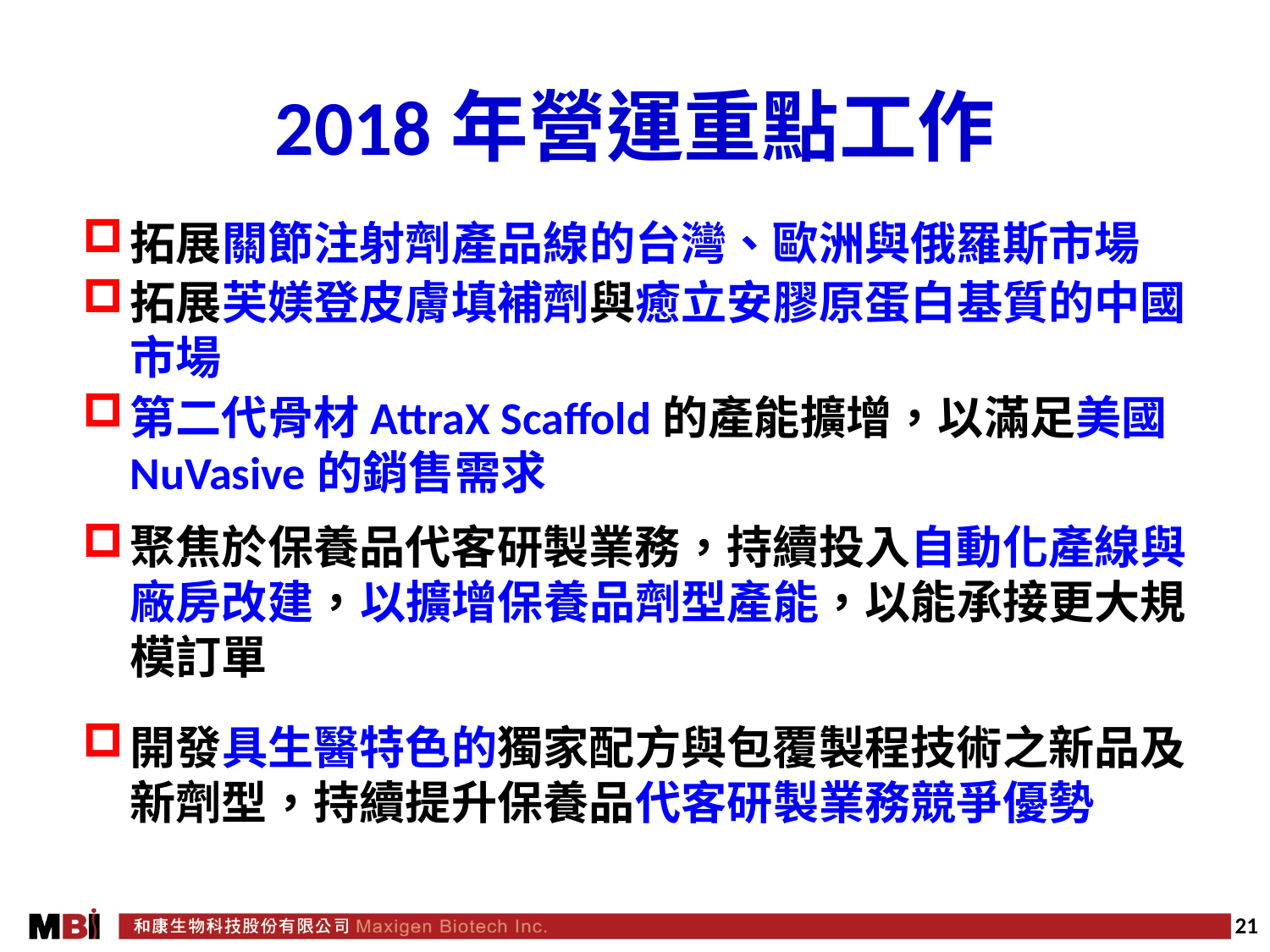

2018年營運重點工作
拓展關節注射劑產品線的台灣、歐洲與俄羅斯市場
拓展芙媄登皮膚填補劑與癒立安膠原蛋白基質的中國市場
第二代骨材AttraX Scaffold的產能擴增，以滿足美國NuVasive的銷售需求
聚焦於保養品代客研製業務，持續投入自動化產線與廠房改建，以擴增保養品劑型產能，以能承接更大規模訂單
開發具生醫特色的獨家配方與包覆製程技術之新品及新劑型，持續提升保養品代客研製業務競爭優勢
21